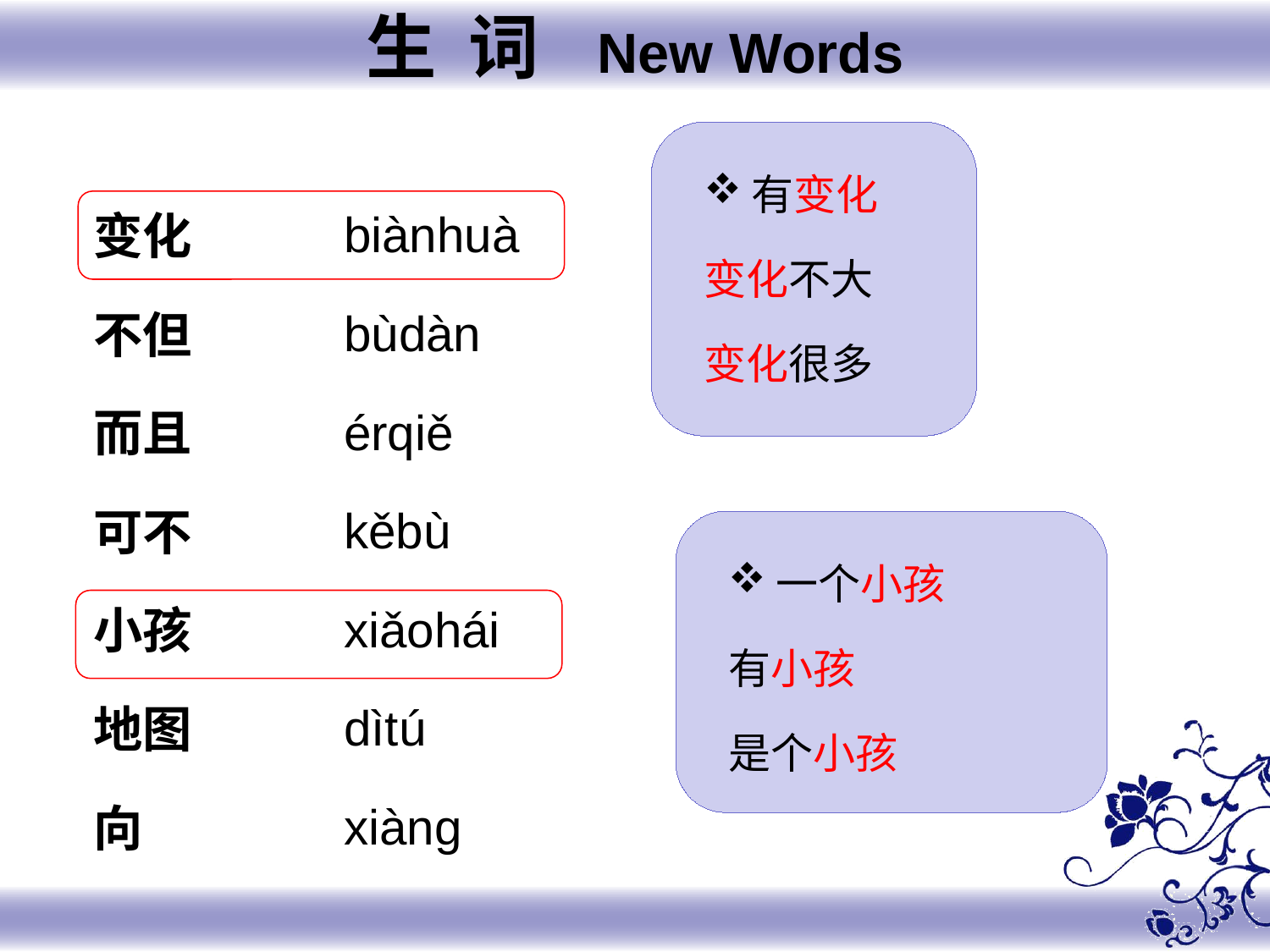

生  词   New Words

有变化
变化不大
变化很多

biànhuà
bùdàn
érqiě
kěbù
xiǎohái
dìtú
xiànɡ
变化
不但
而且
可不
小孩
地图
向

一个小孩
有小孩
是个小孩